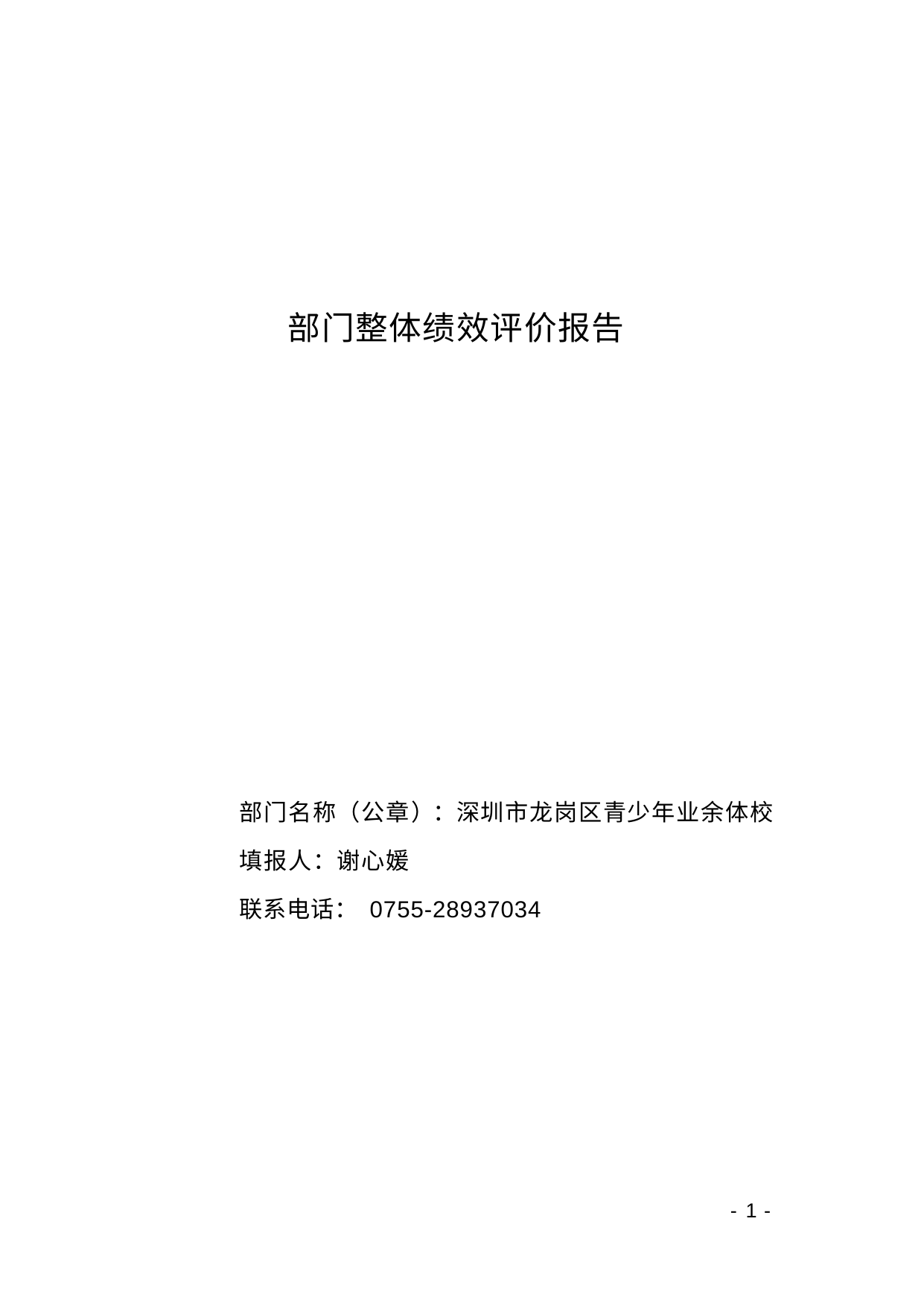

部门整体绩效评价报告

部门名称（公章）：深圳市龙岗区青少年业余体校
填报人：谢心媛

联系电话： 0755-28937034

- 1 -